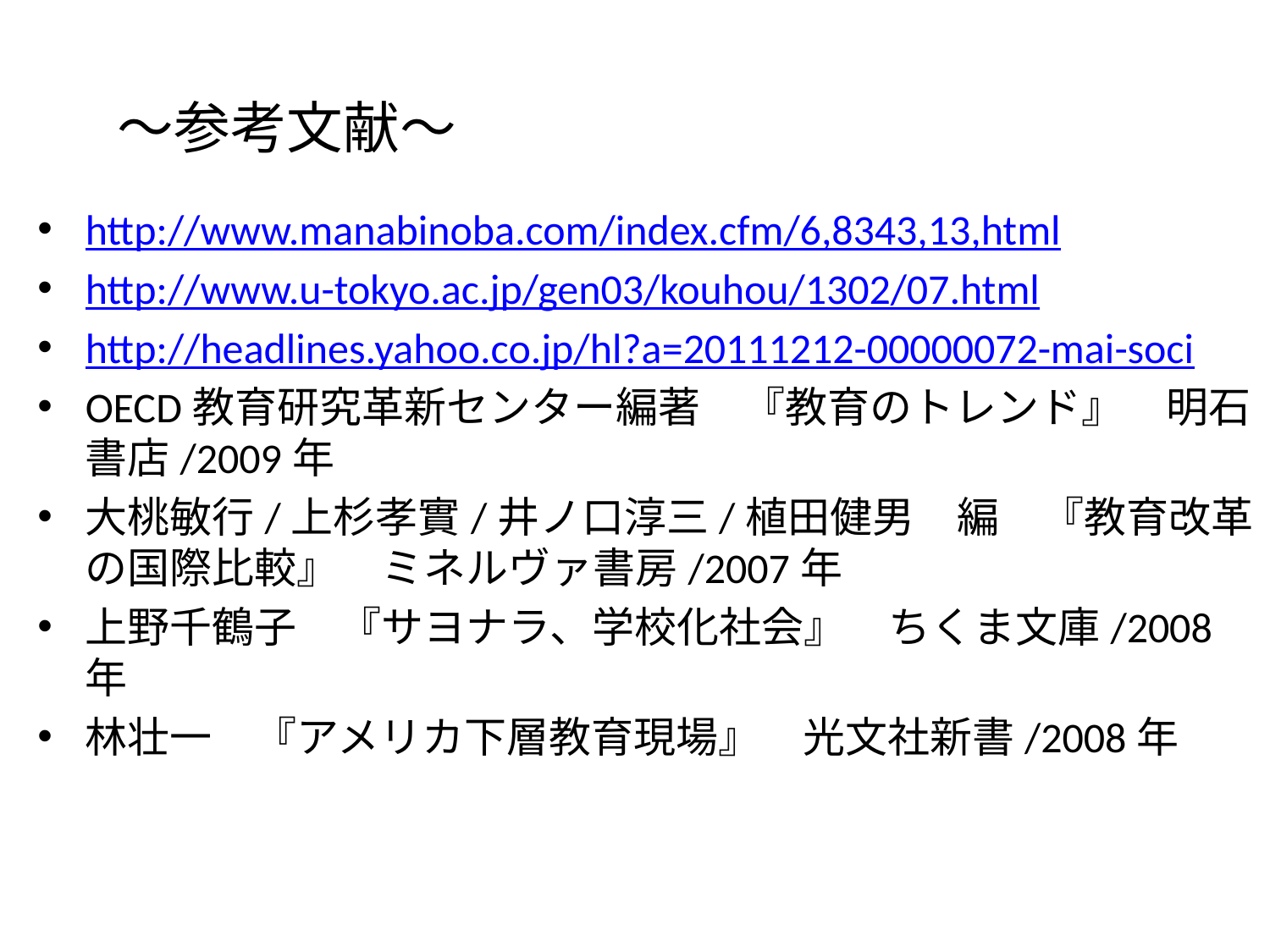

～参考文献～
http://www.manabinoba.com/index.cfm/6,8343,13,html
http://www.u-tokyo.ac.jp/gen03/kouhou/1302/07.html
http://headlines.yahoo.co.jp/hl?a=20111212-00000072-mai-soci
OECD教育研究革新センター編著　『教育のトレンド』　明石書店/2009年
大桃敏行/上杉孝實/井ノ口淳三/植田健男　編　『教育改革の国際比較』　ミネルヴァ書房/2007年
上野千鶴子　『サヨナラ、学校化社会』　ちくま文庫/2008年
林壮一　『アメリカ下層教育現場』　光文社新書/2008年